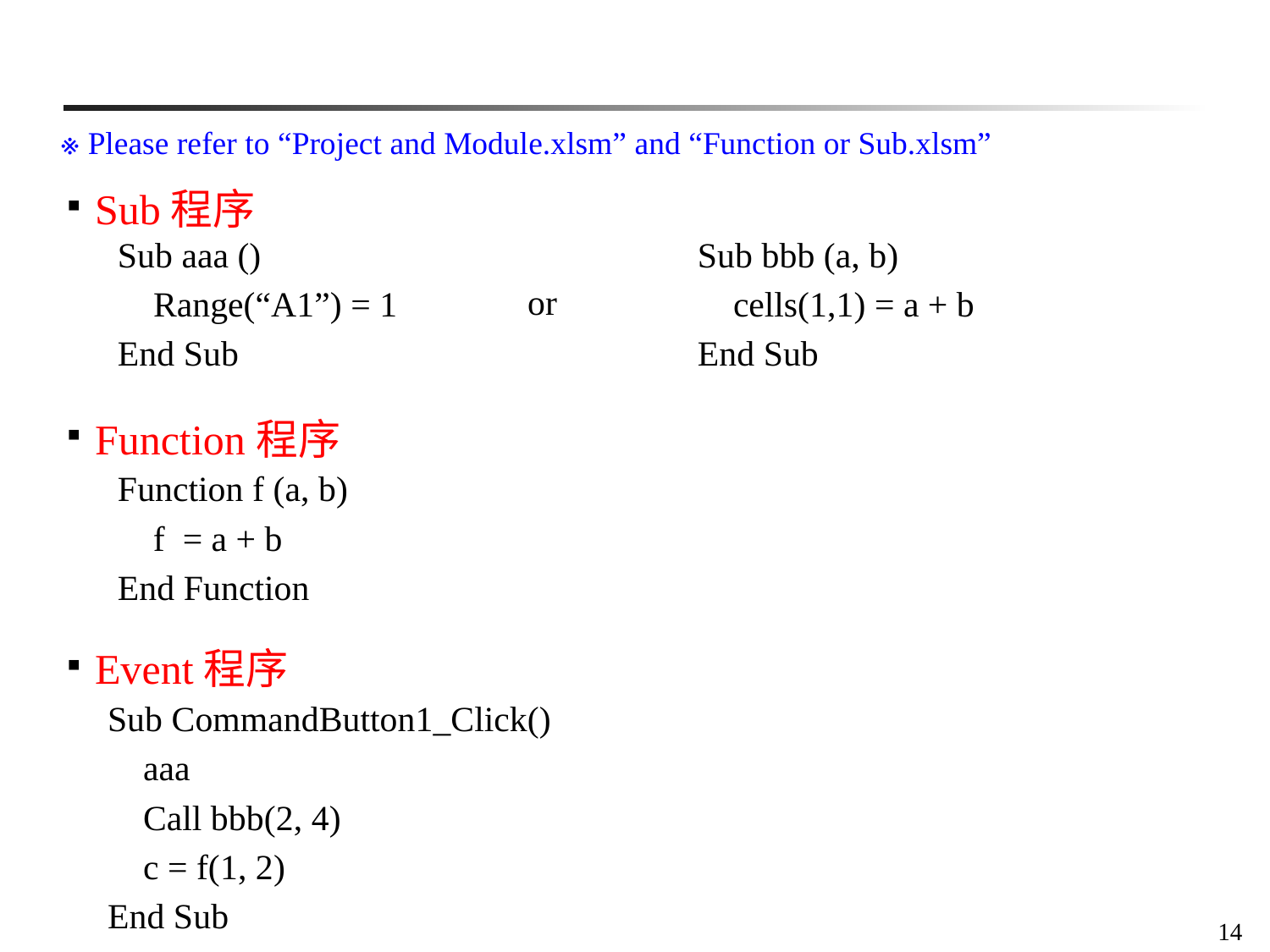

※ Please refer to “Project and Module.xlsm” and “Function or Sub.xlsm”
Sub程序

Sub aaa ()
    Range(“A1”) = 1
End Sub
Sub bbb (a, b)
    cells(1,1) = a + b
End Sub
or
Function程序

Function f (a, b)
    f  = a + b
End Function
Event程序

Sub CommandButton1_Click()
    aaa
    Call bbb(2, 4)
    c = f(1, 2)
End Sub
14